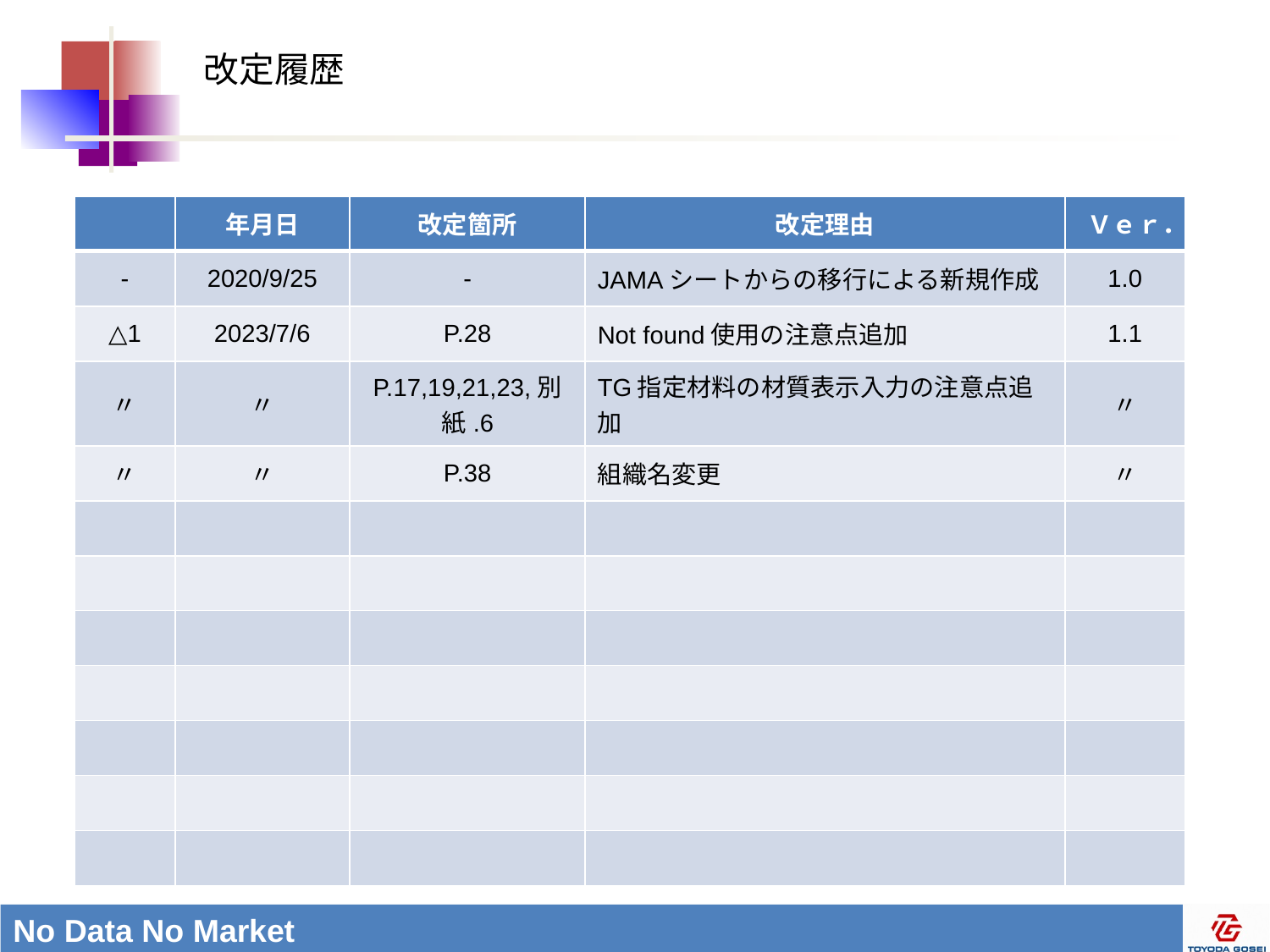

# 改定履歴

|  | 年月日 | 改定箇所 | 改定理由 | Ｖｅｒ． |
| --- | --- | --- | --- | --- |
| - | 2020/9/25 | - | JAMAシートからの移行による新規作成 | 1.0 |
| △1 | 2023/7/6 | P.28 | Not found使用の注意点追加 | 1.1 |
| 〃 | 〃 | P.17,19,21,23,別紙.6 | TG指定材料の材質表示入力の注意点追加 | 〃 |
| 〃 | 〃 | P.38 | 組織名変更 | 〃 |
|  |  |  |  |  |
|  |  |  |  |  |
|  |  |  |  |  |
|  |  |  |  |  |
|  |  |  |  |  |
|  |  |  |  |  |
|  |  |  |  |  |